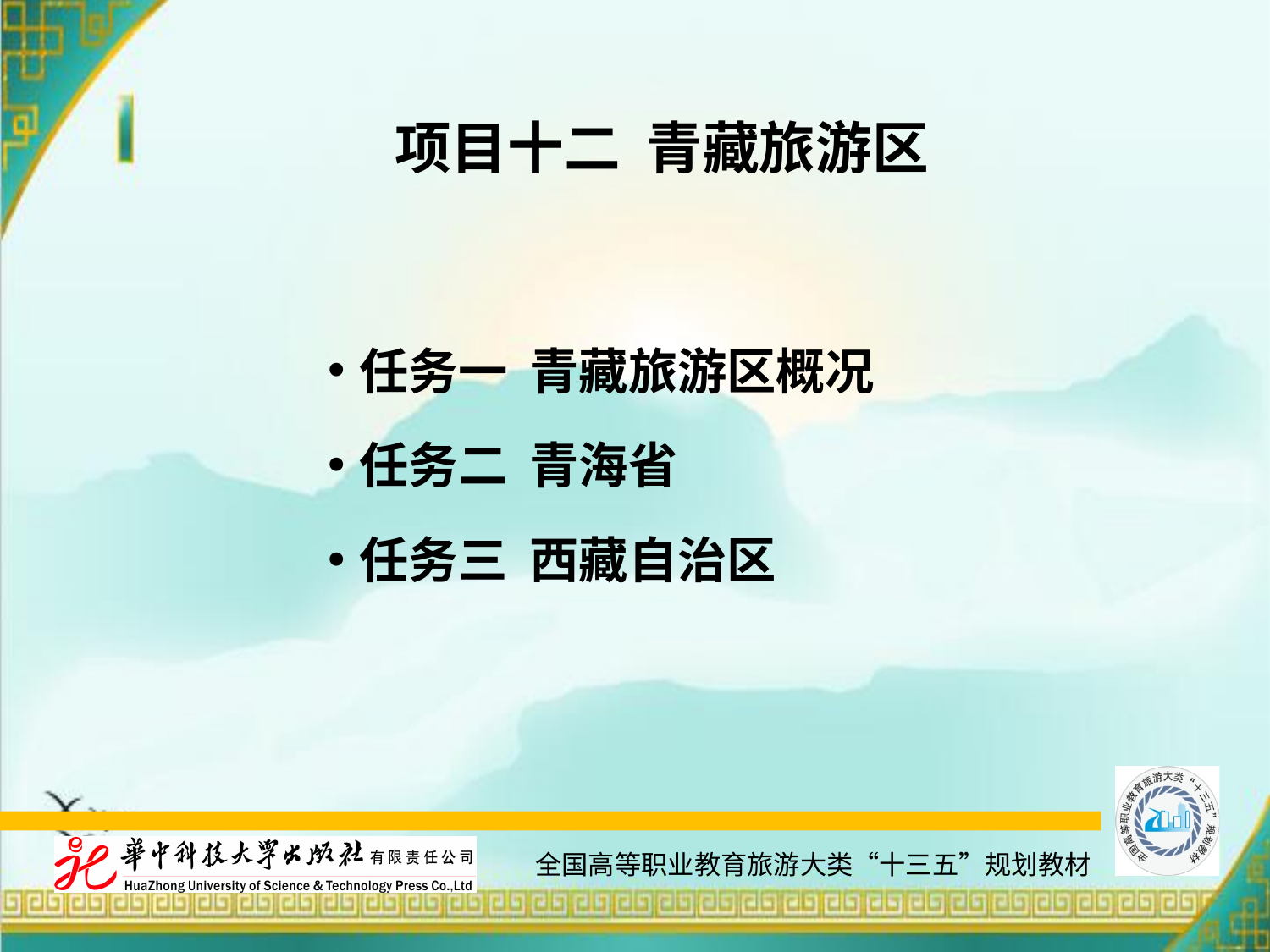

# 项目十二  青藏旅游区
任务一  青藏旅游区概况
任务二  青海省
任务三  西藏自治区